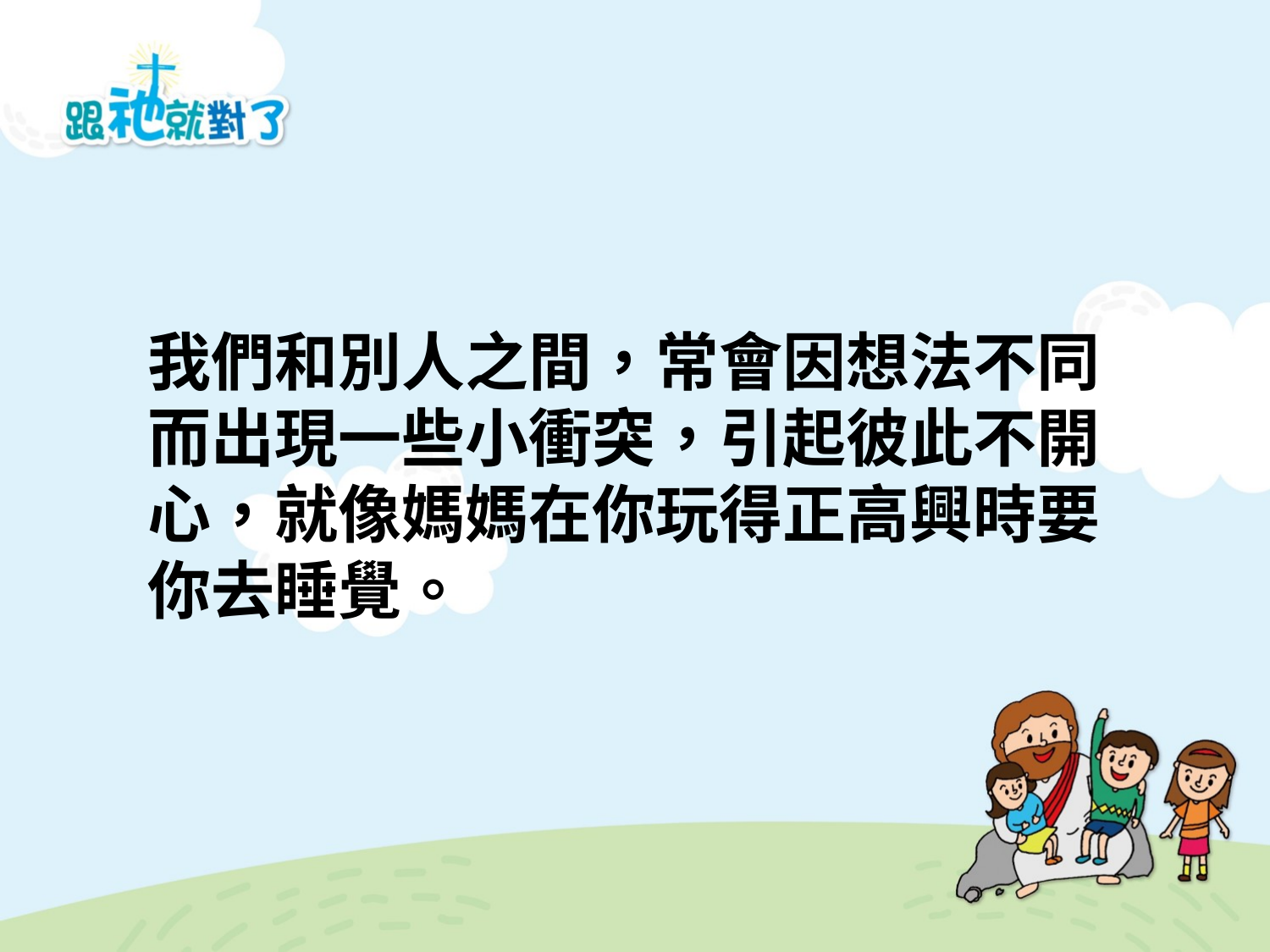

我們和別人之間，常會因想法不同而出現一些小衝突，引起彼此不開心，就像媽媽在你玩得正高興時要你去睡覺。